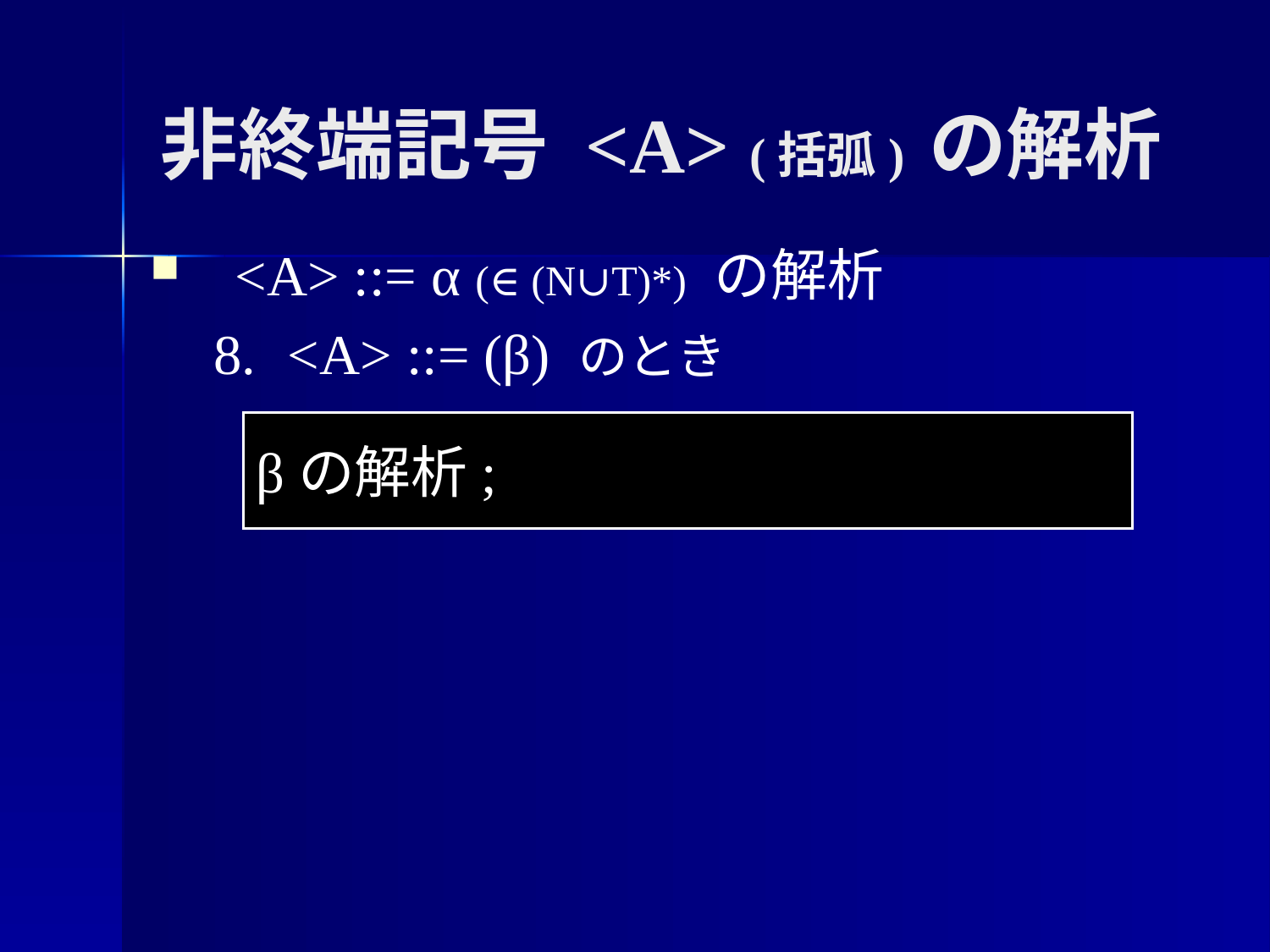

非終端記号 <A> (括弧) の解析
<A> ::= α (∈ (N∪T)*) の解析
<A> ::= (β) のとき
βの解析;